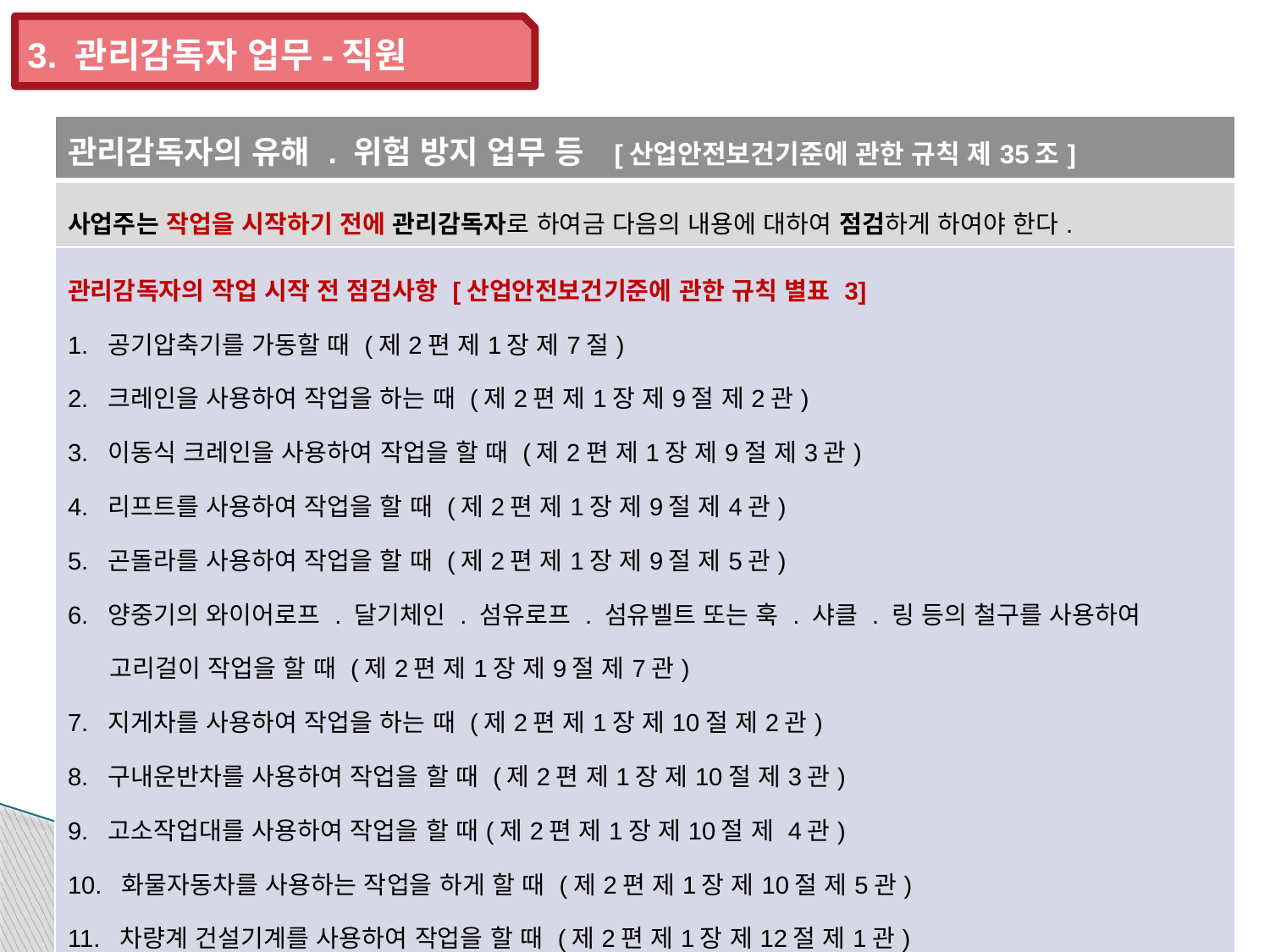

3. 관리감독자 업무-직원
| 관리감독자의 유해 . 위험 방지 업무 등 [산업안전보건기준에 관한 규칙 제35조] |
| --- |
| 사업주는 작업을 시작하기 전에 관리감독자로 하여금 다음의 내용에 대하여 점검하게 하여야 한다. |
| 관리감독자의 작업 시작 전 점검사항 [산업안전보건기준에 관한 규칙 별표 3] 1. 공기압축기를 가동할 때 (제2편 제1장 제7절) 2. 크레인을 사용하여 작업을 하는 때 (제2편 제1장 제9절 제2관) 3. 이동식 크레인을 사용하여 작업을 할 때 (제2편 제1장 제9절 제3관) 4. 리프트를 사용하여 작업을 할 때 (제2편 제1장 제9절 제4관) 5. 곤돌라를 사용하여 작업을 할 때 (제2편 제1장 제9절 제5관) 6. 양중기의 와이어로프 . 달기체인 . 섬유로프 . 섬유벨트 또는 훅 . 샤클 . 링 등의 철구를 사용하여 고리걸이 작업을 할 때 (제2편 제1장 제9절 제7관) 7. 지게차를 사용하여 작업을 하는 때 (제2편 제1장 제10절 제2관) 8. 구내운반차를 사용하여 작업을 할 때 (제2편 제1장 제10절 제3관) 9. 고소작업대를 사용하여 작업을 할 때(제2편 제1장 제10절 제 4관) 10. 화물자동차를 사용하는 작업을 하게 할 때 (제2편 제1장 제10절 제5관) 11. 차량계 건설기계를 사용하여 작업을 할 때 (제2편 제1장 제12절 제1관) 12. 용접 . 용단 등의 화재위험 작업을 할 때 (제2편 제2장 제2절) 13. 근로자가 반복하여 계속적으로 중량물을 취급하는 작업을 할 때 (제2편 제5장) |